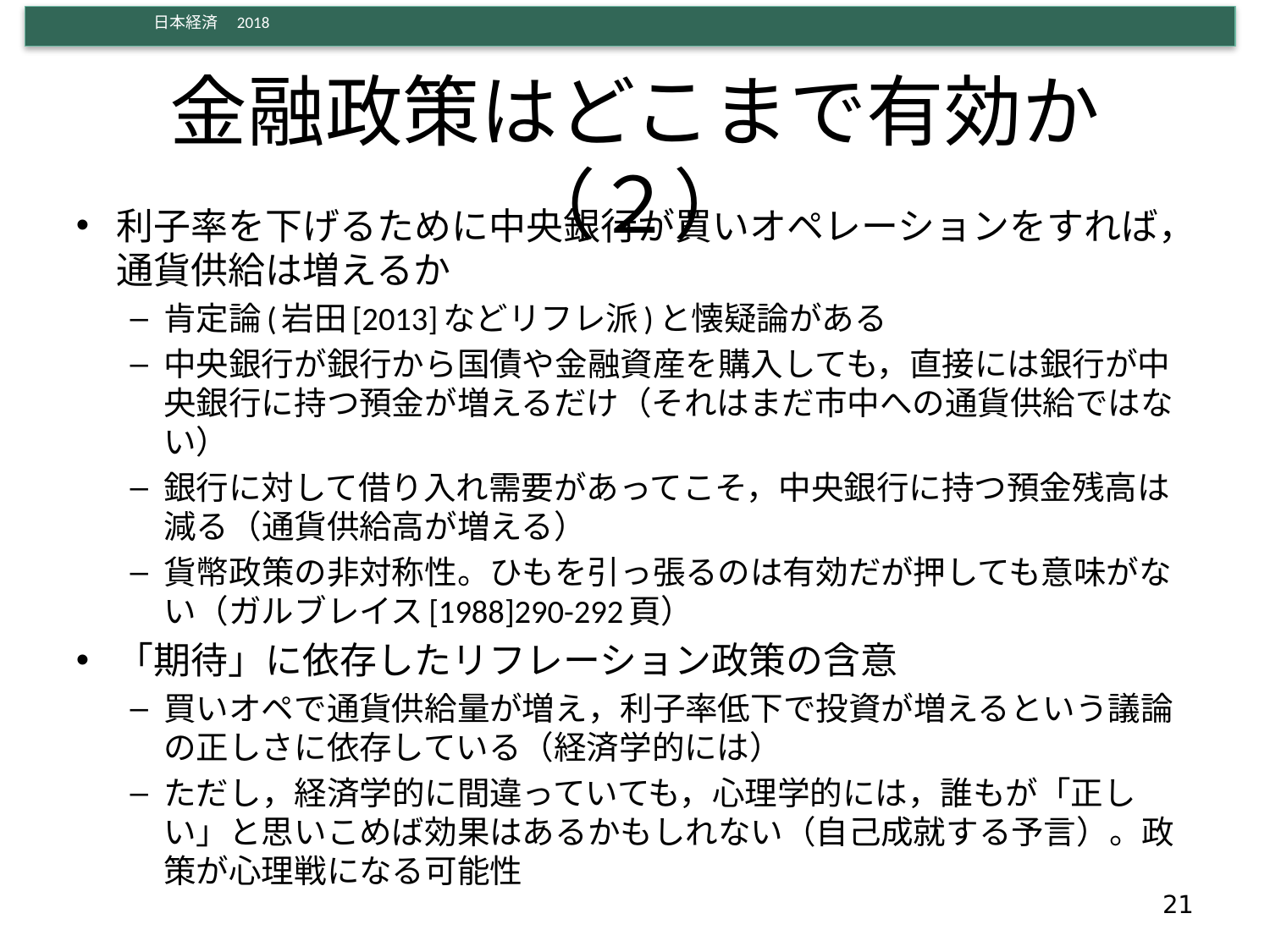

# 金融政策はどこまで有効か（２）
利子率を下げるために中央銀行が買いオペレーションをすれば，通貨供給は増えるか
肯定論(岩田[2013]などリフレ派)と懐疑論がある
中央銀行が銀行から国債や金融資産を購入しても，直接には銀行が中央銀行に持つ預金が増えるだけ（それはまだ市中への通貨供給ではない）
銀行に対して借り入れ需要があってこそ，中央銀行に持つ預金残高は減る（通貨供給高が増える）
貨幣政策の非対称性。ひもを引っ張るのは有効だが押しても意味がない（ガルブレイス[1988]290-292頁）
「期待」に依存したリフレーション政策の含意
買いオペで通貨供給量が増え，利子率低下で投資が増えるという議論の正しさに依存している（経済学的には）
ただし，経済学的に間違っていても，心理学的には，誰もが「正しい」と思いこめば効果はあるかもしれない（自己成就する予言）。政策が心理戦になる可能性
21